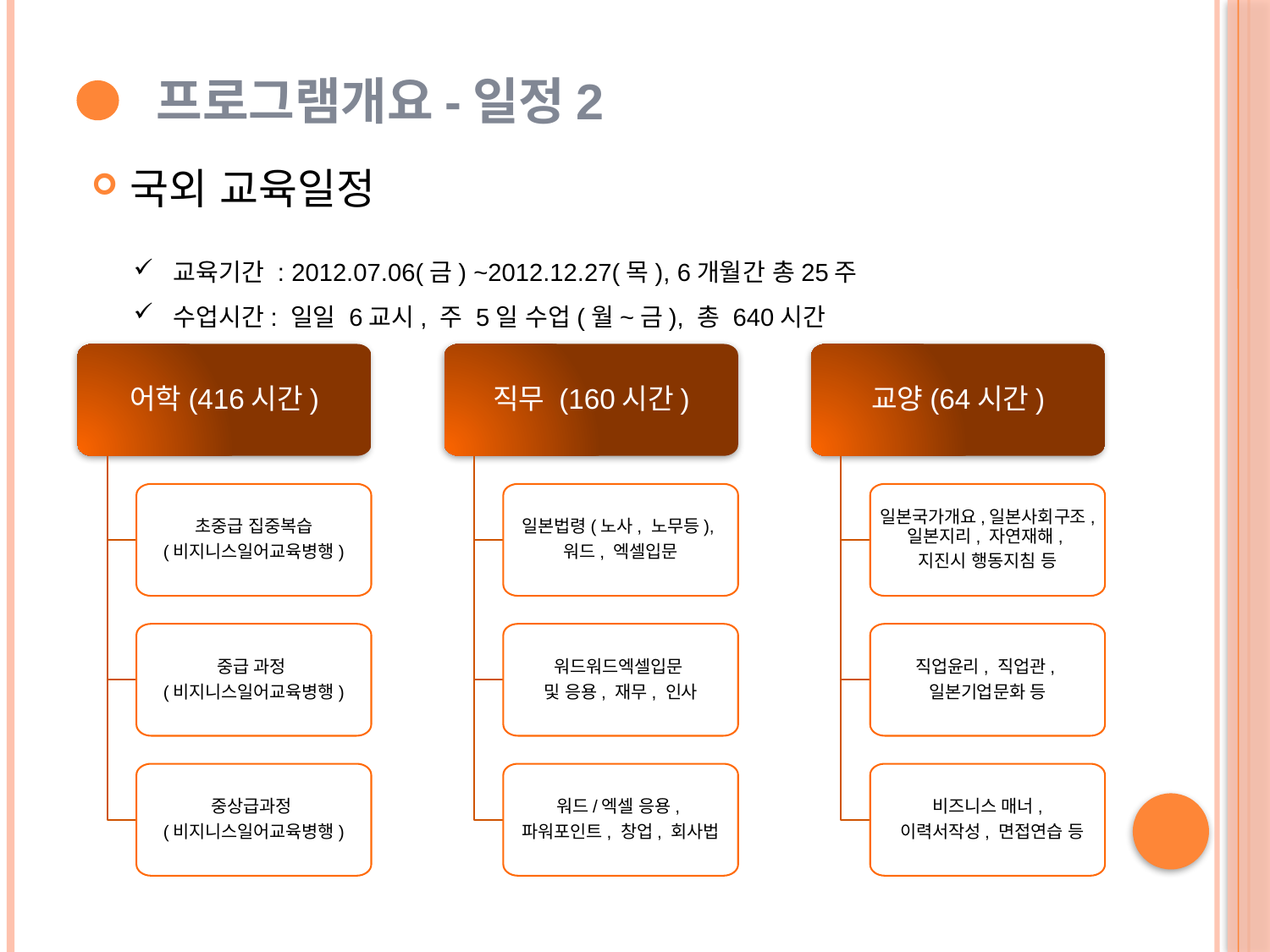

프로그램개요-일정2

국외 교육일정

교육기간 : 2012.07.06(금) ~2012.12.27(목), 6개월간 총25주
수업시간: 일일 6교시, 주 5일 수업(월~금), 총 640시간
어학(416시간)
직무 (160시간)
교양(64시간)

초중급 집중복습
(비지니스일어교육병행)
일본법령(노사, 노무등),
워드, 엑셀입문
일본국가개요,일본사회구조, 일본지리, 자연재해,
지진시 행동지침 등
중급 과정
(비지니스일어교육병행)
워드워드엑셀입문
및 응용, 재무, 인사
직업윤리, 직업관,
일본기업문화 등
중상급과정
(비지니스일어교육병행)
워드/엑셀 응용,
파워포인트, 창업, 회사법
비즈니스 매너,
 이력서작성, 면접연습 등